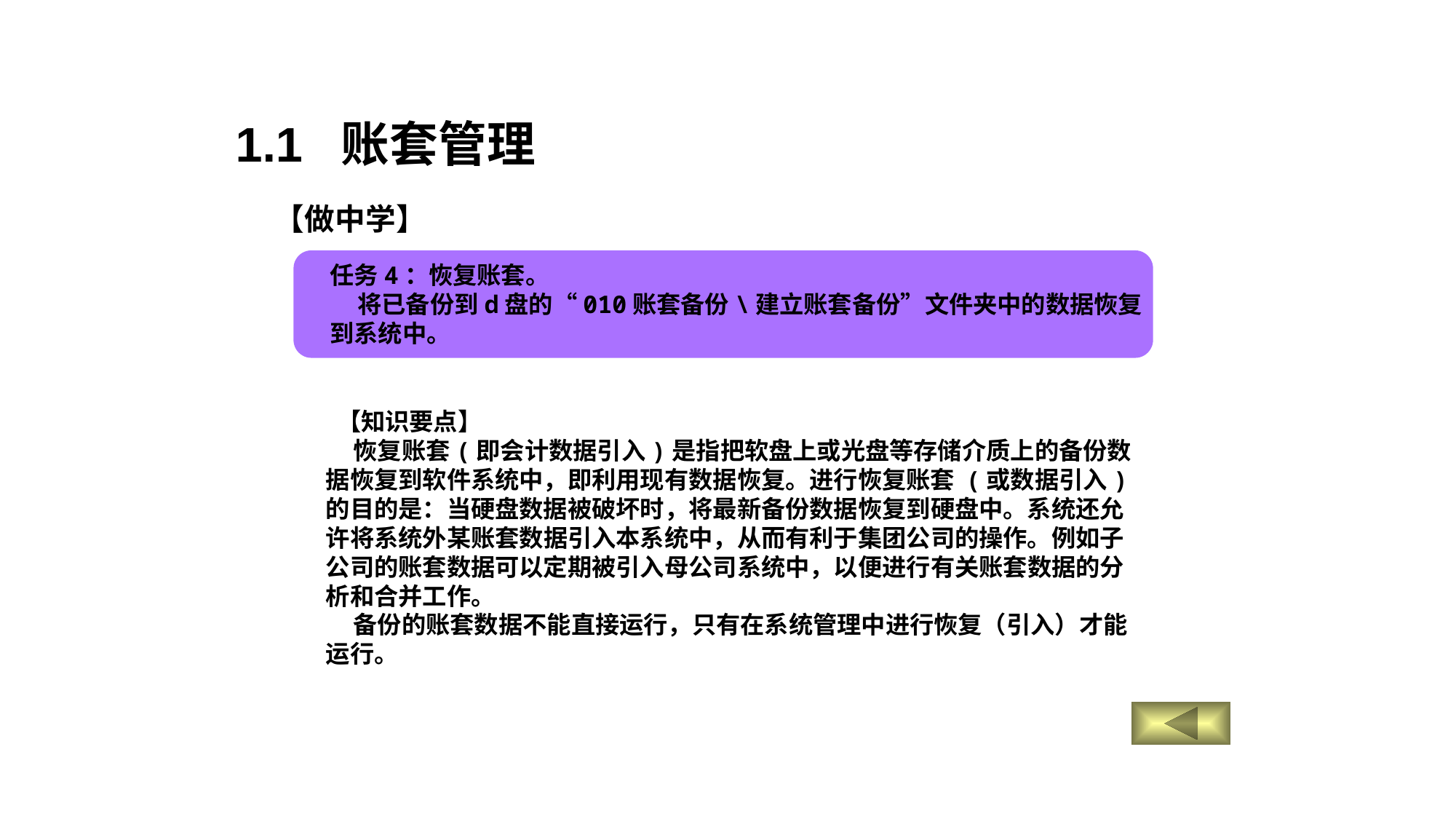

1.1  账套管理
【做中学】

任务4：恢复账套。
    将已备份到d盘的“010账套备份\建立账套备份”文件夹中的数据恢复到系统中。
 【知识要点】
    恢复账套(即会计数据引入)是指把软盘上或光盘等存储介质上的备份数据恢复到软件系统中，即利用现有数据恢复。进行恢复账套 (或数据引入)的目的是：当硬盘数据被破坏时，将最新备份数据恢复到硬盘中。系统还允许将系统外某账套数据引入本系统中，从而有利于集团公司的操作。例如子公司的账套数据可以定期被引入母公司系统中，以便进行有关账套数据的分析和合并工作。
    备份的账套数据不能直接运行，只有在系统管理中进行恢复（引入）才能运行。